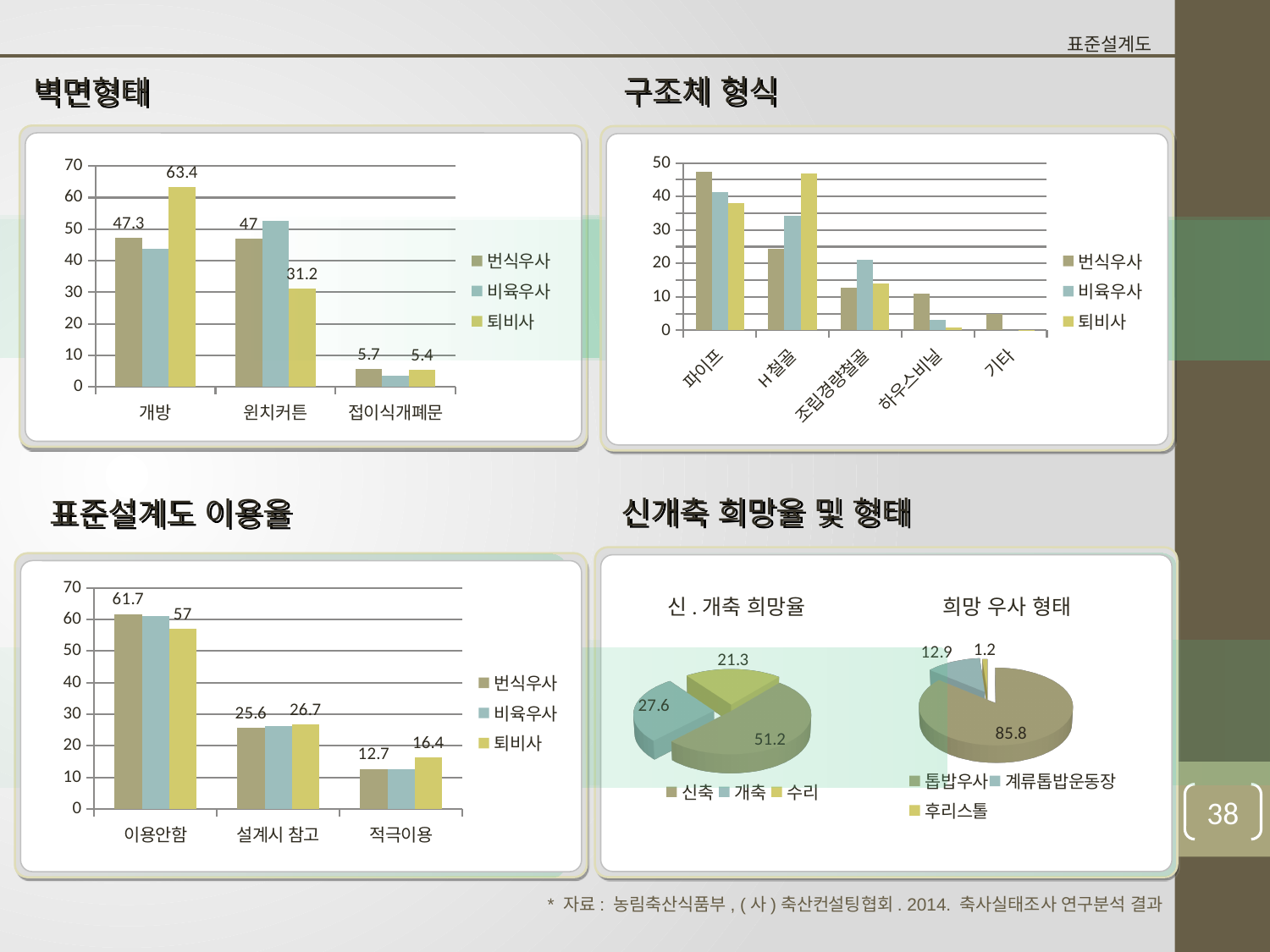

표준설계도
구조체 형식

### Chart

| Category | 번식우사 | 비육우사 | 퇴비사 |
|---|---|---|---|
| 파이프 | 47.3 | 41.2 | 37.9 |
| H철골 | 24.3 | 34.3 | 46.9 |
| 조립경량철골 | 12.7 | 21.2 | 14.1 |
| 하우스비닐 | 10.9 | 3.2 | 0.9 |
| 기타 | 4.8 | 0.0 | 0.2 |
* 자료 : 통계청. 2016
벽면형태

### Chart

| Category | 번식우사 | 비육우사 | 퇴비사 |
|---|---|---|---|
| 개방 | 47.3 | 43.9 | 63.4 |
| 윈치커튼 | 47.0 | 52.6 | 31.2 |
| 접이식개폐문 | 5.7 | 3.5 | 5.4 |
* 자료 : 통계청. 2016
신개축 희망율 및 형태

신.개축 희망율
희망 우사 형태

[unsupported chart]

[unsupported chart]

* 자료 : 통계청. 2016
* 자료: 농림축산식품부, (사)축산컨설팅협회. 2014. 축사실태조사 연구분석 결과
표준설계도 이용율

### Chart

| Category | 번식우사 | 비육우사 | 퇴비사 |
|---|---|---|---|
| 이용안함 | 61.7 | 61.2 | 57.0 |
| 설계시 참고 | 25.6 | 26.1 | 26.7 |
| 적극이용 | 12.7 | 12.7 | 16.4 |
* 자료 : 통계청. 2016
38